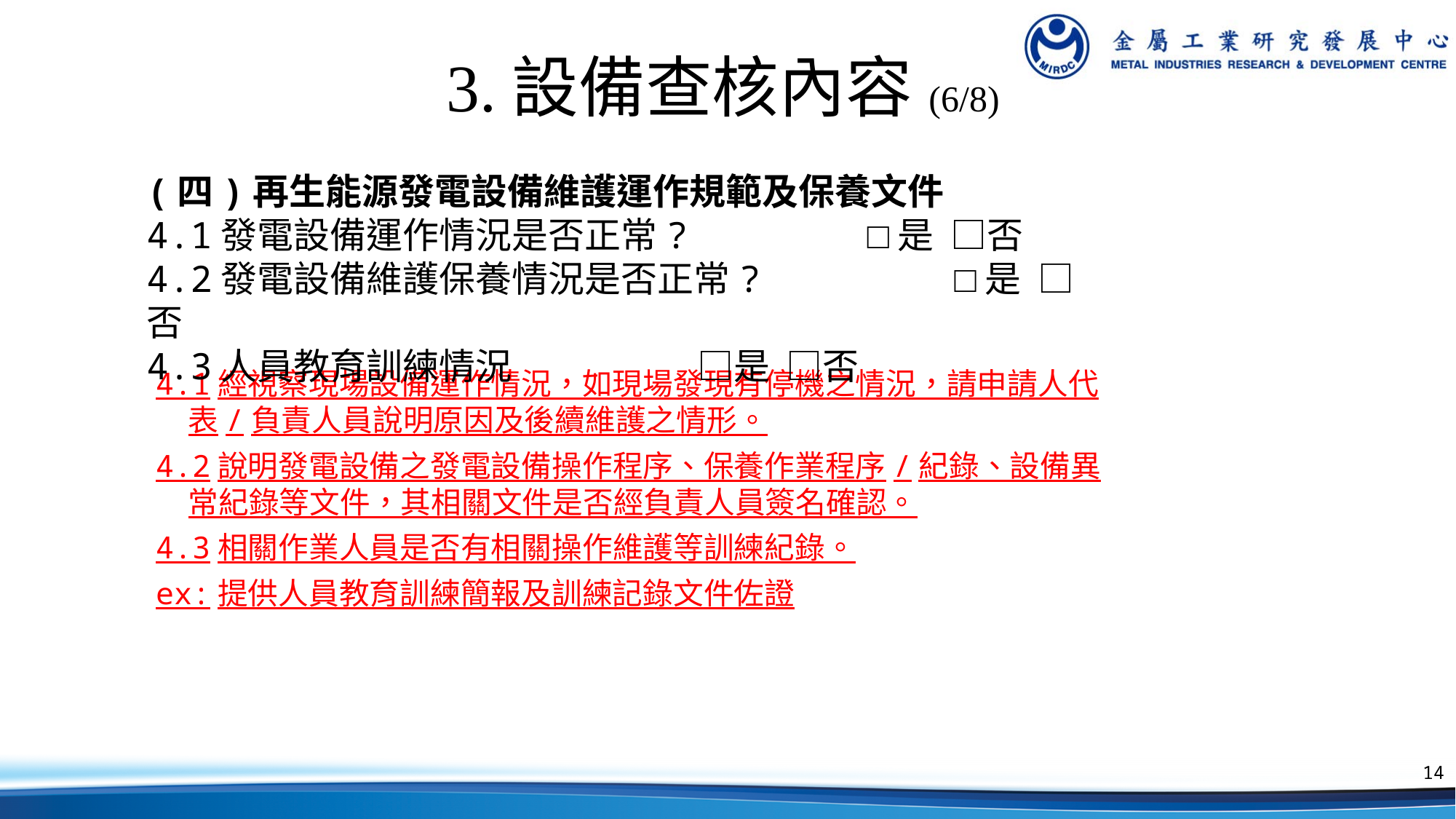

# 3.設備查核內容(6/8)
(四)再生能源發電設備維護運作規範及保養文件
4.1發電設備運作情況是否正常?	        □是  □否
4.2發電設備維護保養情況是否正常?   	  □是  □否
4.3人員教育訓練情況	              □是  □否
4.1經視察現場設備運作情況，如現場發現有停機之情況，請申請人代表/負責人員說明原因及後續維護之情形。
4.2說明發電設備之發電設備操作程序、保養作業程序/紀錄、設備異常紀錄等文件，其相關文件是否經負責人員簽名確認。
4.3相關作業人員是否有相關操作維護等訓練紀錄。
ex:提供人員教育訓練簡報及訓練記錄文件佐證
14